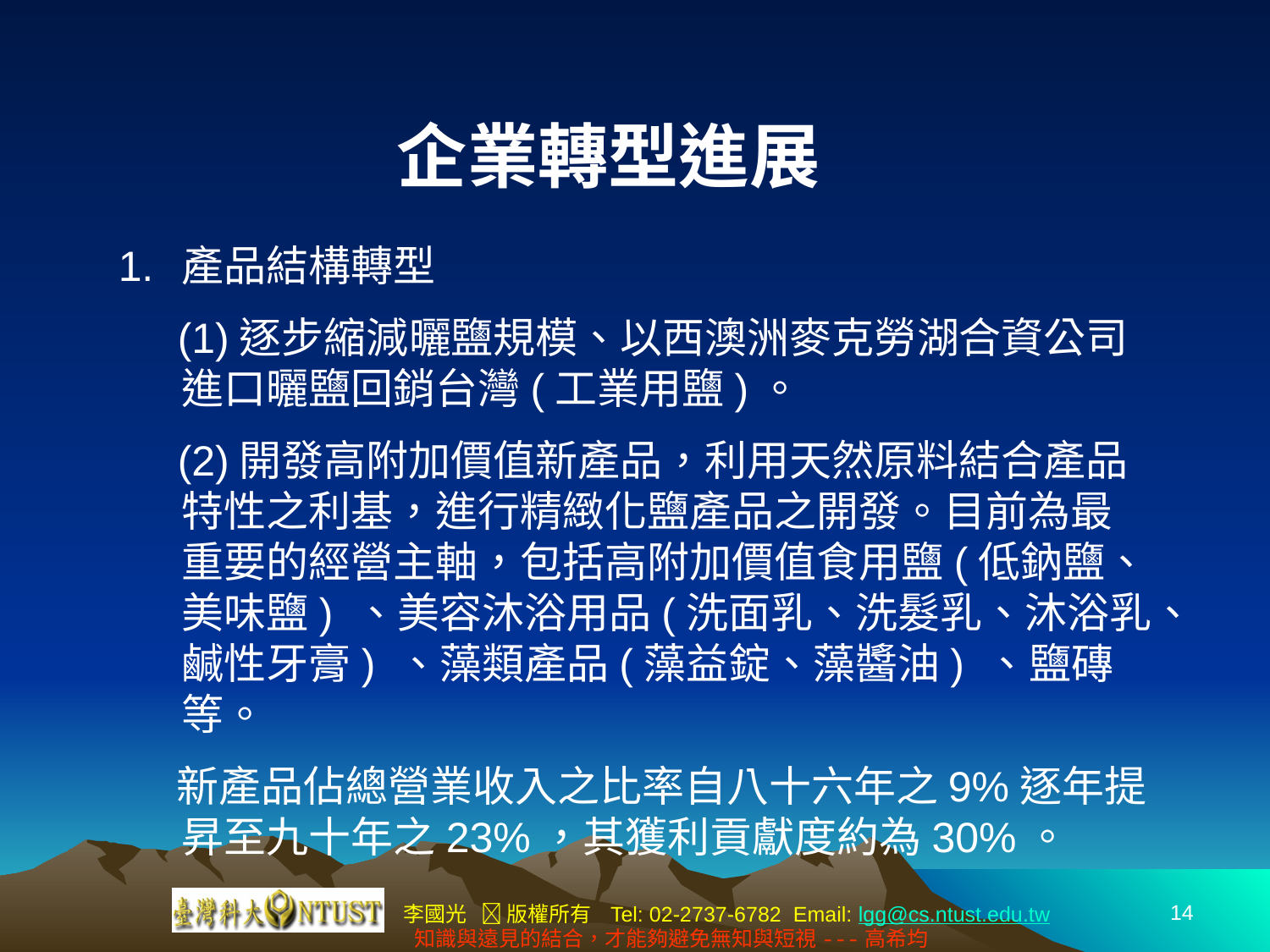

企業轉型進展
產品結構轉型
     (1)逐步縮減曬鹽規模、以西澳洲麥克勞湖合資公司進口曬鹽回銷台灣(工業用鹽)。
     (2)開發高附加價值新產品，利用天然原料結合產品特性之利基，進行精緻化鹽產品之開發。目前為最重要的經營主軸，包括高附加價值食用鹽(低鈉鹽、美味鹽) 、美容沐浴用品(洗面乳、洗髮乳、沐浴乳、鹹性牙膏) 、藻類產品(藻益錠、藻醬油) 、鹽磚等。
     新產品佔總營業收入之比率自八十六年之9%逐年提昇至九十年之23%，其獲利貢獻度約為30%。
14